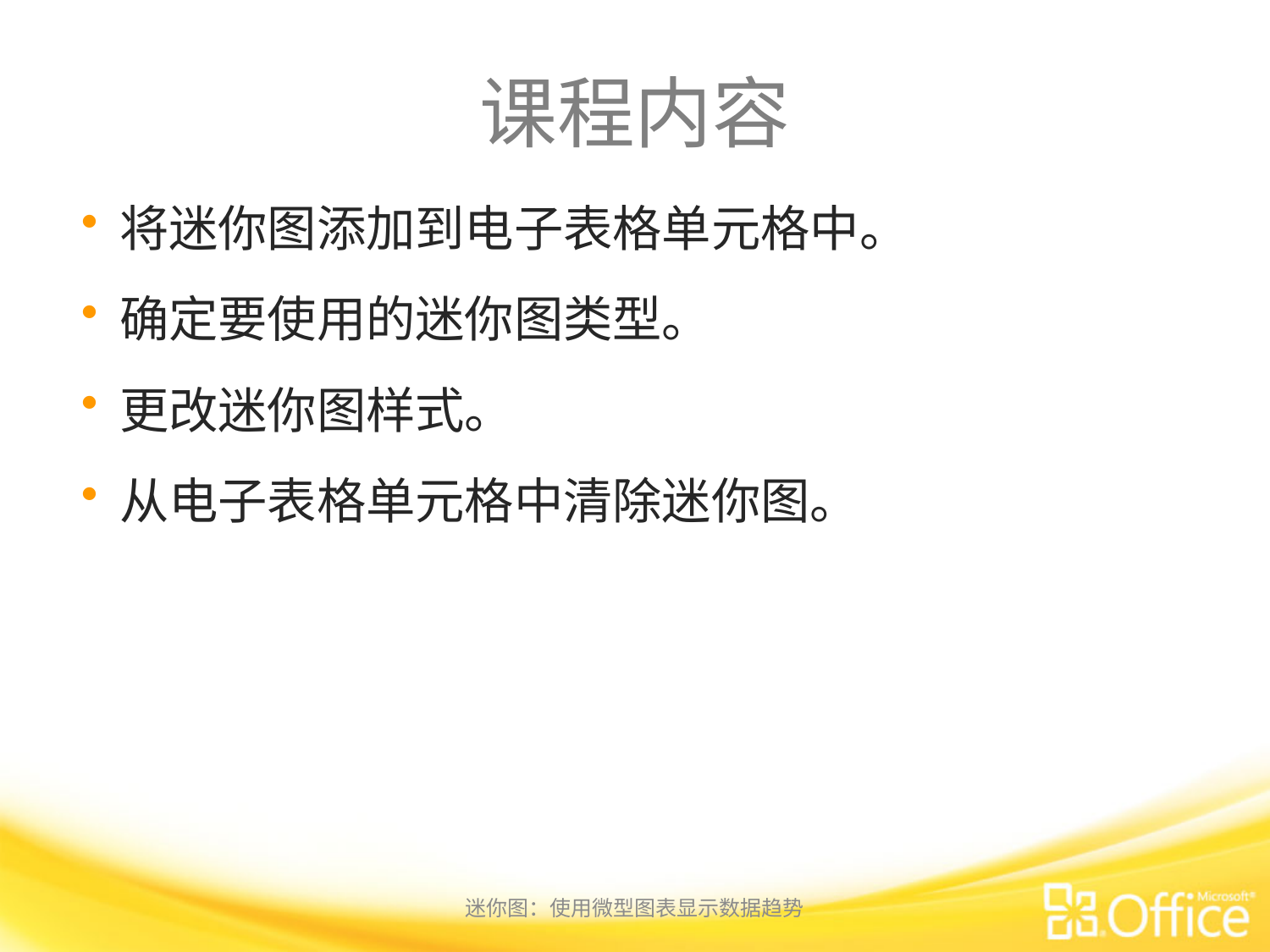

# 课程内容
将迷你图添加到电子表格单元格中。
确定要使用的迷你图类型。
更改迷你图样式。
从电子表格单元格中清除迷你图。
迷你图：使用微型图表显示数据趋势